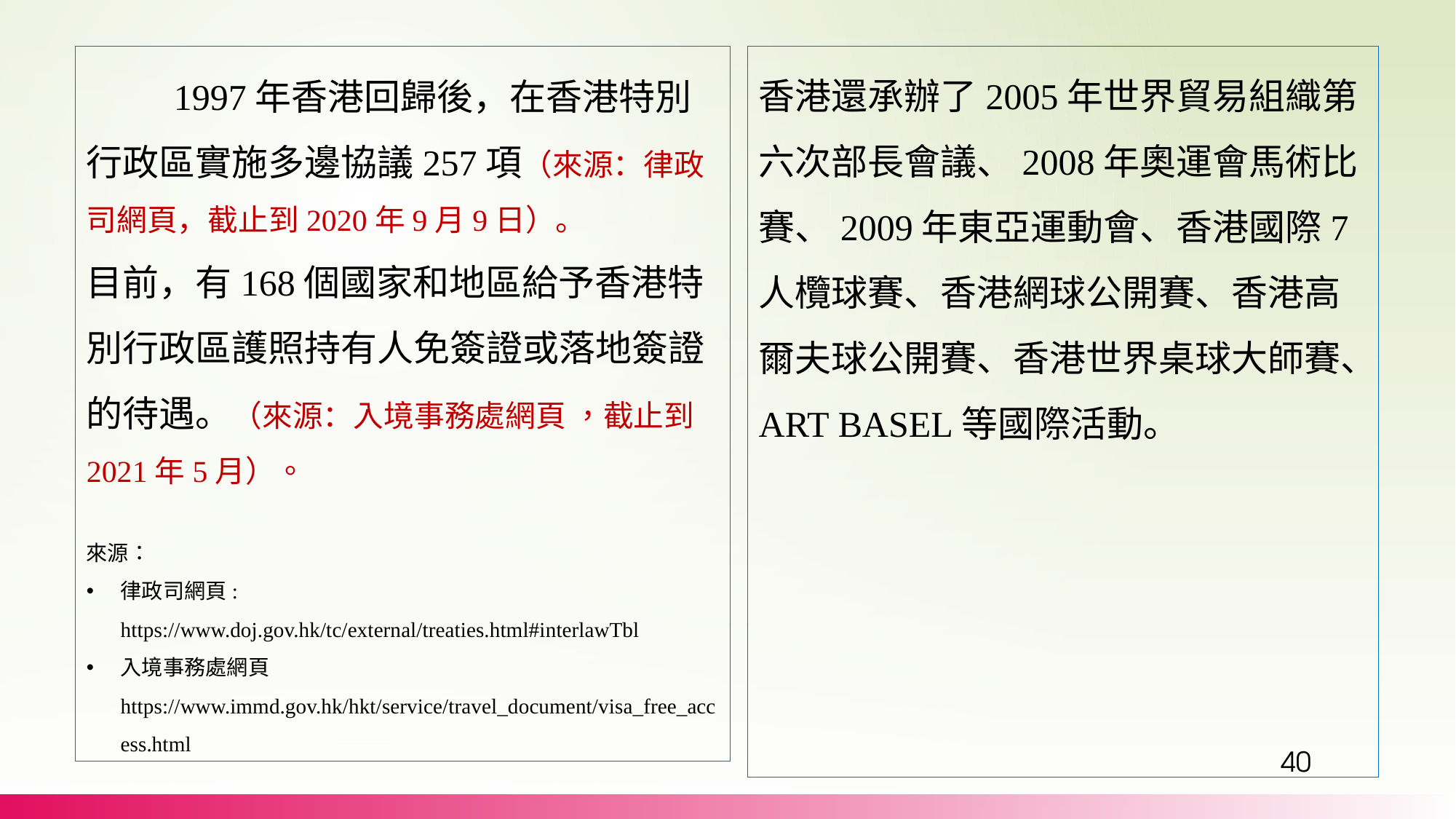

香港還承辦了2005年世界貿易組織第六次部長會議、2008年奧運會馬術比賽、2009年東亞運動會、香港國際7人欖球賽、香港網球公開賽、香港高爾夫球公開賽、香港世界桌球大師賽、ART BASEL等國際活動。

    1997年香港回歸後，在香港特別行政區實施多邊協議257項（來源：律政司網頁，截止到2020年9月9日）。
目前，有168個國家和地區給予香港特別行政區護照持有人免簽證或落地簽證的待遇。（來源：入境事務處網頁 ，截止到2021年5月）。

來源：
律政司網頁: https://www.doj.gov.hk/tc/external/treaties.html#interlawTbl
入境事務處網頁 https://www.immd.gov.hk/hkt/service/travel_document/visa_free_access.html
40